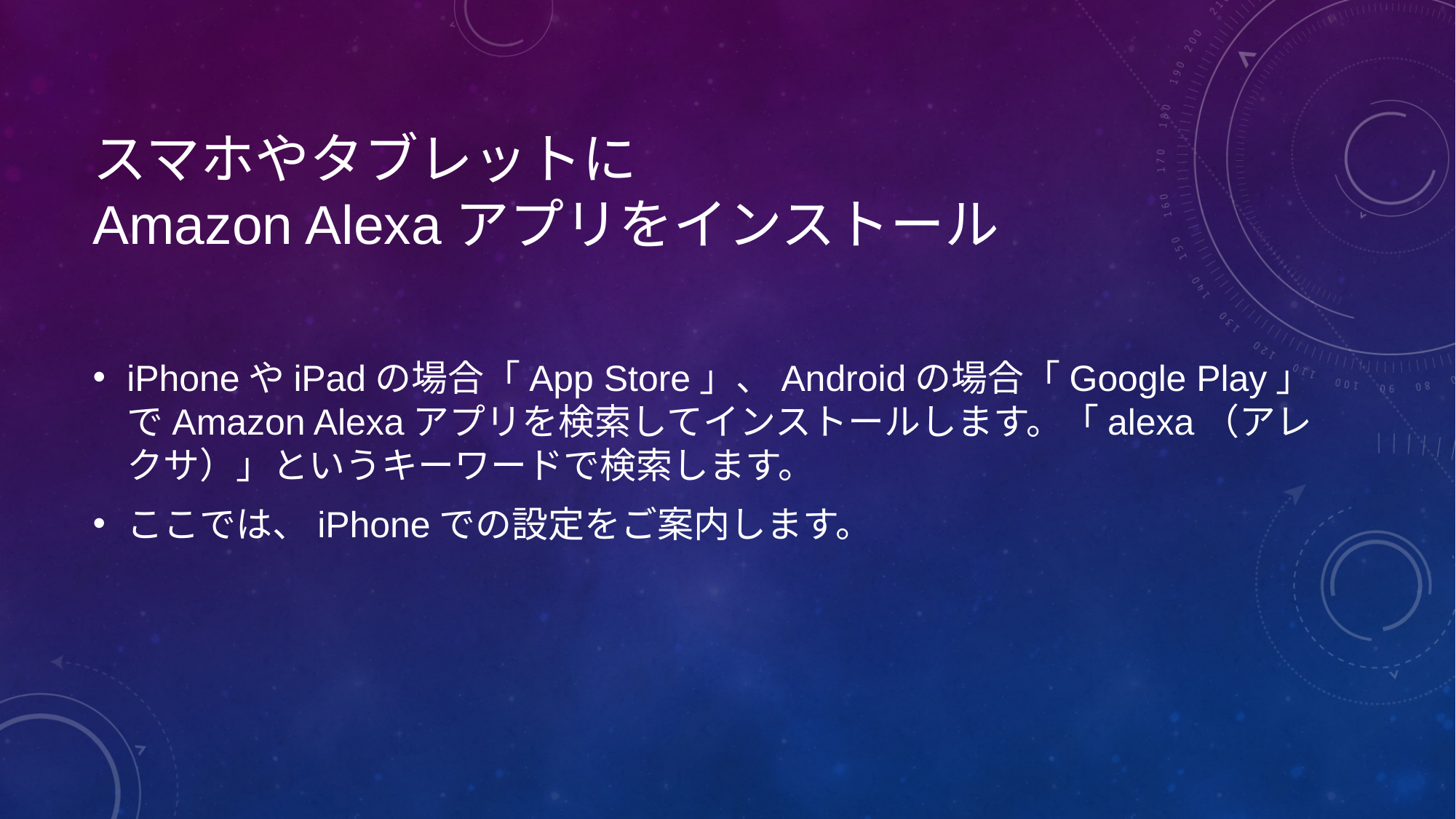

# スマホやタブレットに Amazon Alexaアプリをインストール
iPhoneやiPadの場合「App Store」、Androidの場合「Google Play」でAmazon Alexaアプリを検索してインストールします。「alexa（アレクサ）」というキーワードで検索します。
ここでは、iPhoneでの設定をご案内します。